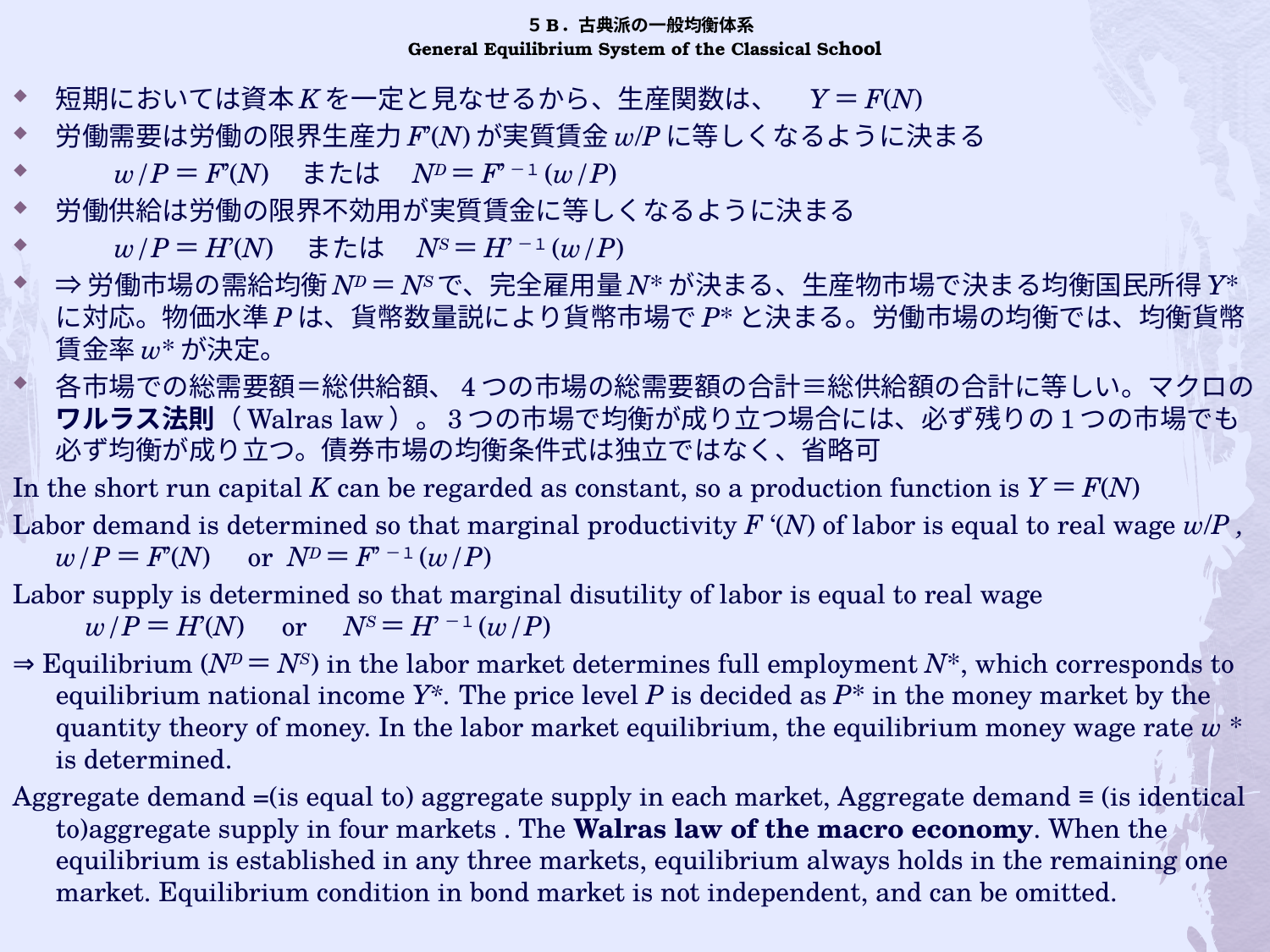

# ５B．古典派の一般均衡体系　 General Equilibrium System of the Classical School
短期においては資本Kを一定と見なせるから、生産関数は、　Y＝F(N)
労働需要は労働の限界生産力F’(N)が実質賃金w/Pに等しくなるように決まる
　　w/P＝F’(N)　または　ND＝F’－１(w/P)
労働供給は労働の限界不効用が実質賃金に等しくなるように決まる
　　w/P＝H’(N)　または　NS＝H’－１(w/P)
⇒労働市場の需給均衡ND＝NSで、完全雇用量N*が決まる、生産物市場で決まる均衡国民所得Y*に対応。物価水準Pは、貨幣数量説により貨幣市場でP*と決まる。労働市場の均衡では、均衡貨幣賃金率w*が決定。
各市場での総需要額＝総供給額、4つの市場の総需要額の合計≡総供給額の合計に等しい。マクロのワルラス法則（Walras law）。3つの市場で均衡が成り立つ場合には、必ず残りの1つの市場でも必ず均衡が成り立つ。債券市場の均衡条件式は独立ではなく、省略可
In the short run capital K can be regarded as constant, so a production function is Y＝F(N)
Labor demand is determined so that marginal productivity F ‘(N) of labor is equal to real wage w/P , w/P＝F’(N)　or  ND＝F’－１(w/P)
Labor supply is determined so that marginal disutility of labor is equal to real wage
    w/P＝H’(N)　or　NS＝H’－１(w/P)
⇒ Equilibrium (ND＝NS) in the labor market determines full employment N*, which corresponds to equilibrium national income Y*. The price level P is decided as P* in the money market by the quantity theory of money. In the labor market equilibrium, the equilibrium money wage rate w * is determined.
Aggregate demand =(is equal to) aggregate supply in each market, Aggregate demand ≡ (is identical to)aggregate supply in four markets . The Walras law of the macro economy. When the equilibrium is established in any three markets, equilibrium always holds in the remaining one market. Equilibrium condition in bond market is not independent, and can be omitted.